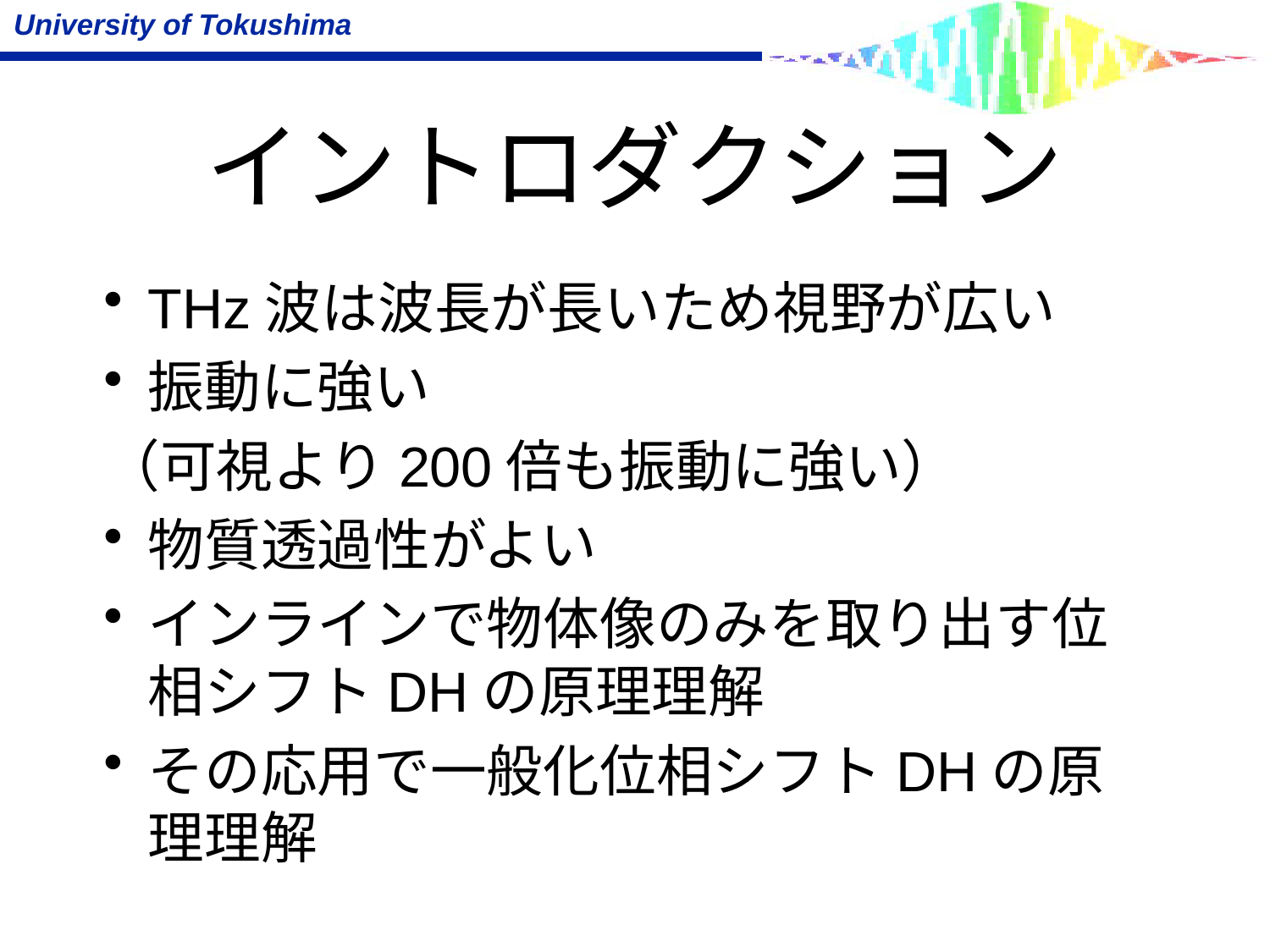

# イントロダクション
THz波は波長が長いため視野が広い
振動に強い
（可視より200倍も振動に強い）
物質透過性がよい
インラインで物体像のみを取り出す位相シフトDHの原理理解
その応用で一般化位相シフトDHの原理理解